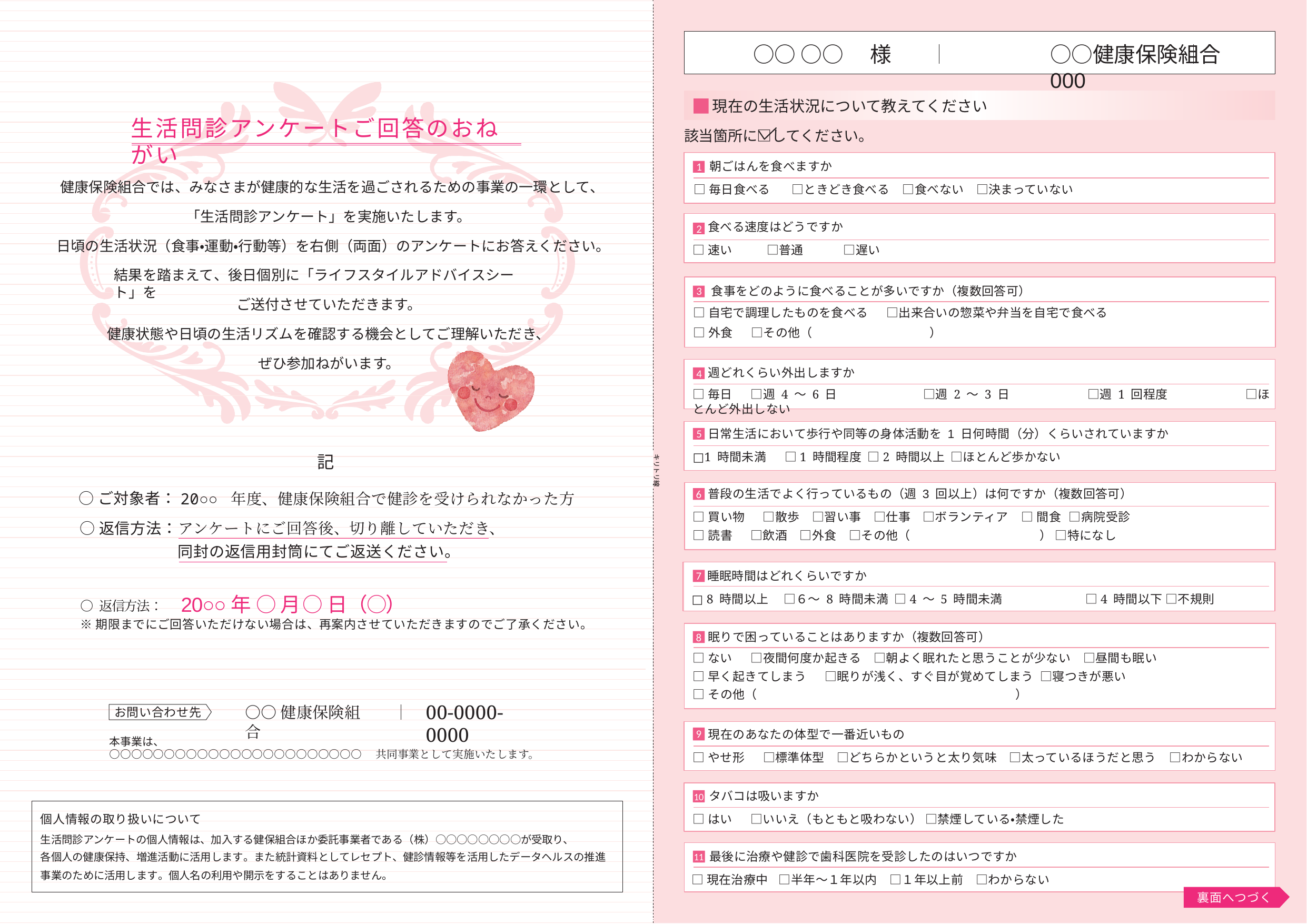

○○ ○○　様	○○健康保険組合	000

現在の生活状況について教えてください

生活問診アンケートご回答のおねがい

該当箇所に□してください。

   朝ごはんを食べますか
□毎日食べる	 □ときどき食べる	 □食べない	 □決まっていない

1

健康保険組合では、みなさまが健康的な生活を過ごされるための事業の一環として、

「生活問診アンケート」を実施いたします。
   食べる速度はどうですか
□速い	□普通	 □遅い

2

日頃の生活状況（食事・運動・行動等）を右側（両面）のアンケートにお答えください。

結果を踏まえて、後日個別に「ライフスタイルアドバイスシート」を

    食事をどのように食べることが多いですか（複数回答可）
□自宅で調理したものを食べる	□出来合いの惣菜や弁当を自宅で食べる
□外食	□その他（	）

3

ご送付させていただきます。

健康状態や日頃の生活リズムを確認する機会としてご理解いただき、

ぜひ参加ねがいます。

   週どれくらい外出しますか
□毎日	□週4～6日	□週2～3日	□週 1 回程度	□ほとんど外出しない

4

   日常生活において歩行や同等の身体活動を 1 日何時間（分）くらいされていますか
□1 時間未満	□1 時間程度	□2 時間以上	□ほとんど歩かない

5

キリトリ線

記

   普段の生活でよく行っているもの（週 3 回以上）は何ですか（複数回答可）
□買い物	□散歩	□習い事	□仕事	□ボランティア	□ 間食 □病院受診
□読書	□飲酒	□外食	□その他（	） □特になし

○ご対象者：
6
20○○ 年度、健康保険組合で健診を受けられなかった方

○返信方法：
アンケートにご回答後、切り離していただき、

同封の返信用封筒にてご返送ください。

    睡眠時間はどれくらいですか
□ 8 時間以上	□６～ 8 時間未満	□4 ～ 5 時間未満	□4 時間以下	□不規則

7

○返信方法：　20○○年 ○ 月○ 日（○）

※期限までにご回答いただけない場合は、再案内させていただきますのでご了承ください。

   眠りで困っていることはありますか（複数回答可）
□ない	□夜間何度か起きる	□朝よく眠れたと思うことが少ない	□昼間も眠い
□早く起きてしまう	□眠りが浅く、すぐ目が覚めてしまう	□寝つきが悪い
□その他（	）

8

00-0000-0000

○○健康保険組合
お問い合わせ先

   現在のあなたの体型で一番近いもの
□やせ形	□標準体型	□どちらかというと太り気味	□太っているほうだと思う	□わからない
9

本事業は、

○○○○○○○○○○○○○○○○○○○○○○○　共同事業として実施いたします。

    タバコは吸いますか
□はい	□いいえ（もともと吸わない） □禁煙している・禁煙した

10

個人情報の取り扱いについて

生活問診アンケートの個人情報は、加入する健保組合ほか委託事業者である（株）○○○○○○○○が受取り、

    最後に治療や健診で歯科医院を受診したのはいつですか
各個人の健康保持、増進活動に活用します。また統計資料としてレセプト、健診情報等を活用したデータヘルスの推進
11

2

事業のために活用します。個人名の利用や開示をすることはありません。
□現在治療中	□半年～１年以内	□１年以上前	□わからない

裏面へつづく